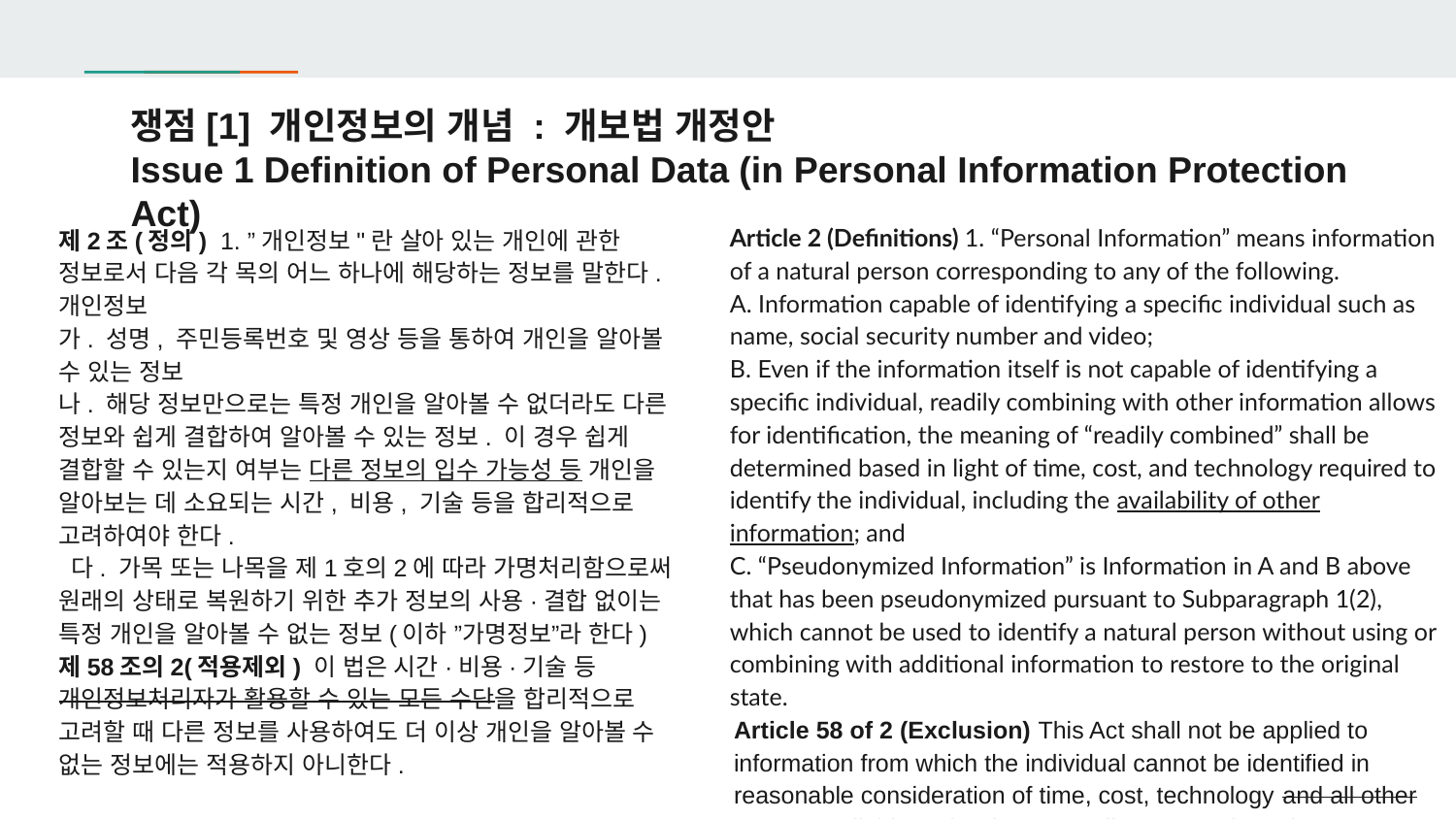

# 쟁점[1] 개인정보의 개념 : 개보법 개정안 Issue 1 Definition of Personal Data (in Personal Information Protection Act)
Article 2 (Definitions) 1. “Personal Information” means information of a natural person corresponding to any of the following.
A. Information capable of identifying a specific individual such as name, social security number and video;
B. Even if the information itself is not capable of identifying a specific individual, readily combining with other information allows for identification, the meaning of “readily combined” shall be determined based in light of time, cost, and technology required to identify the individual, including the availability of other information; and
C. “Pseudonymized Information” is Information in A and B above that has been pseudonymized pursuant to Subparagraph 1(2), which cannot be used to identify a natural person without using or combining with additional information to restore to the original state.
Article 58 of 2 (Exclusion) This Act shall not be applied to information from which the individual cannot be identified in reasonable consideration of time, cost, technology and all other means available to the data controller even using other information.
제2조(정의)  1. ”개인정보"란 살아 있는 개인에 관한 정보로서 다음 각 목의 어느 하나에 해당하는 정보를 말한다. 개인정보
가. 성명, 주민등록번호 및 영상 등을 통하여 개인을 알아볼 수 있는 정보
나. 해당 정보만으로는 특정 개인을 알아볼 수 없더라도 다른 정보와 쉽게 결합하여 알아볼 수 있는 정보. 이 경우 쉽게 결합할 수 있는지 여부는 다른 정보의 입수 가능성 등 개인을 알아보는 데 소요되는 시간, 비용, 기술 등을 합리적으로 고려하여야 한다.
 다. 가목 또는 나목을 제1호의2에 따라 가명처리함으로써 원래의 상태로 복원하기 위한 추가 정보의 사용·결합 없이는 특정 개인을 알아볼 수 없는 정보(이하 ”가명정보”라 한다)
제58조의2(적용제외) 이 법은 시간·비용·기술 등 개인정보처리자가 활용할 수 있는 모든 수단을 합리적으로 고려할 때 다른 정보를 사용하여도 더 이상 개인을 알아볼 수 없는 정보에는 적용하지 아니한다.